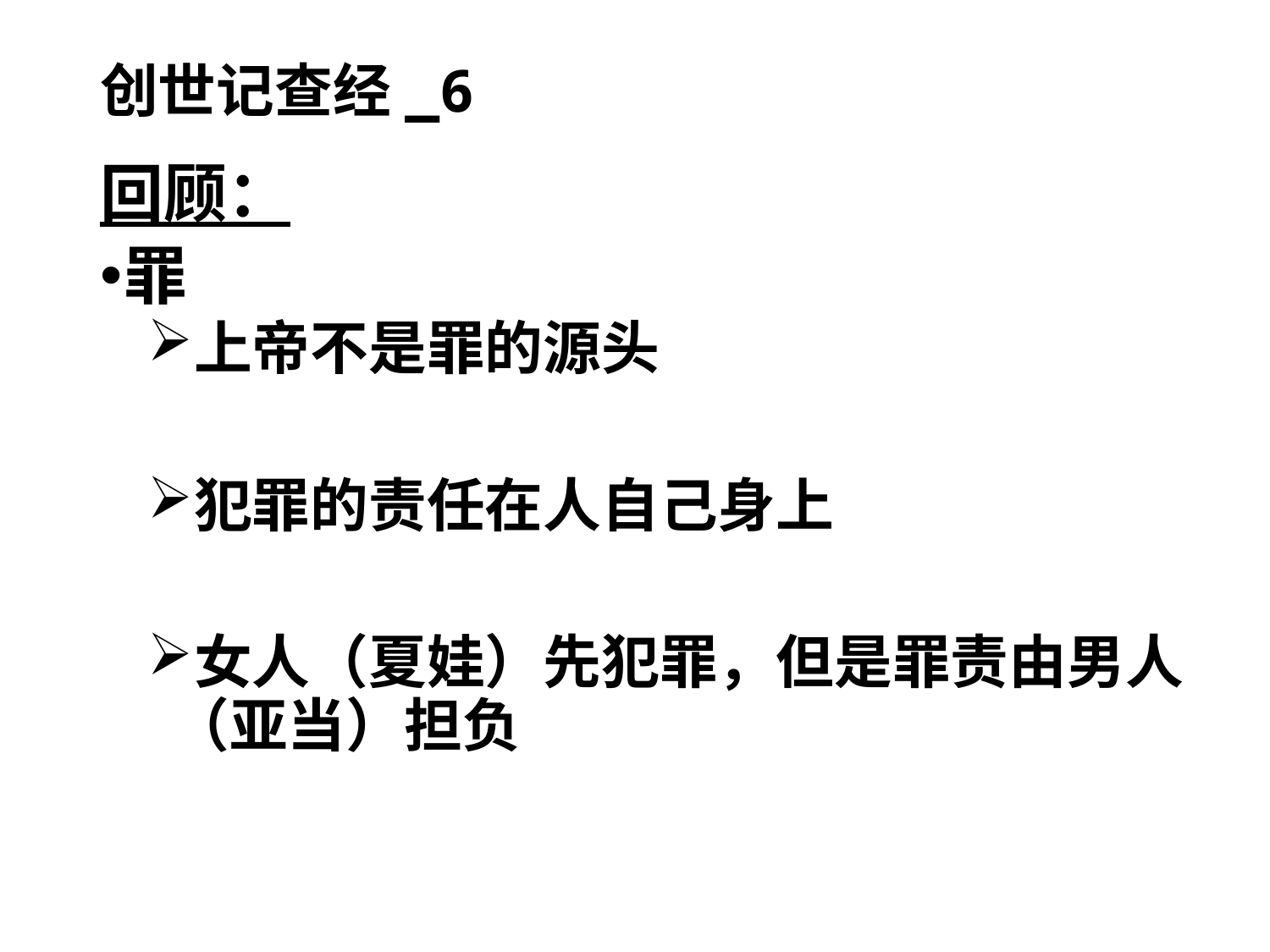

# 创世记查经_6
回顾：
罪
上帝不是罪的源头

犯罪的责任在人自己身上

女人（夏娃）先犯罪，但是罪责由男人（亚当）担负